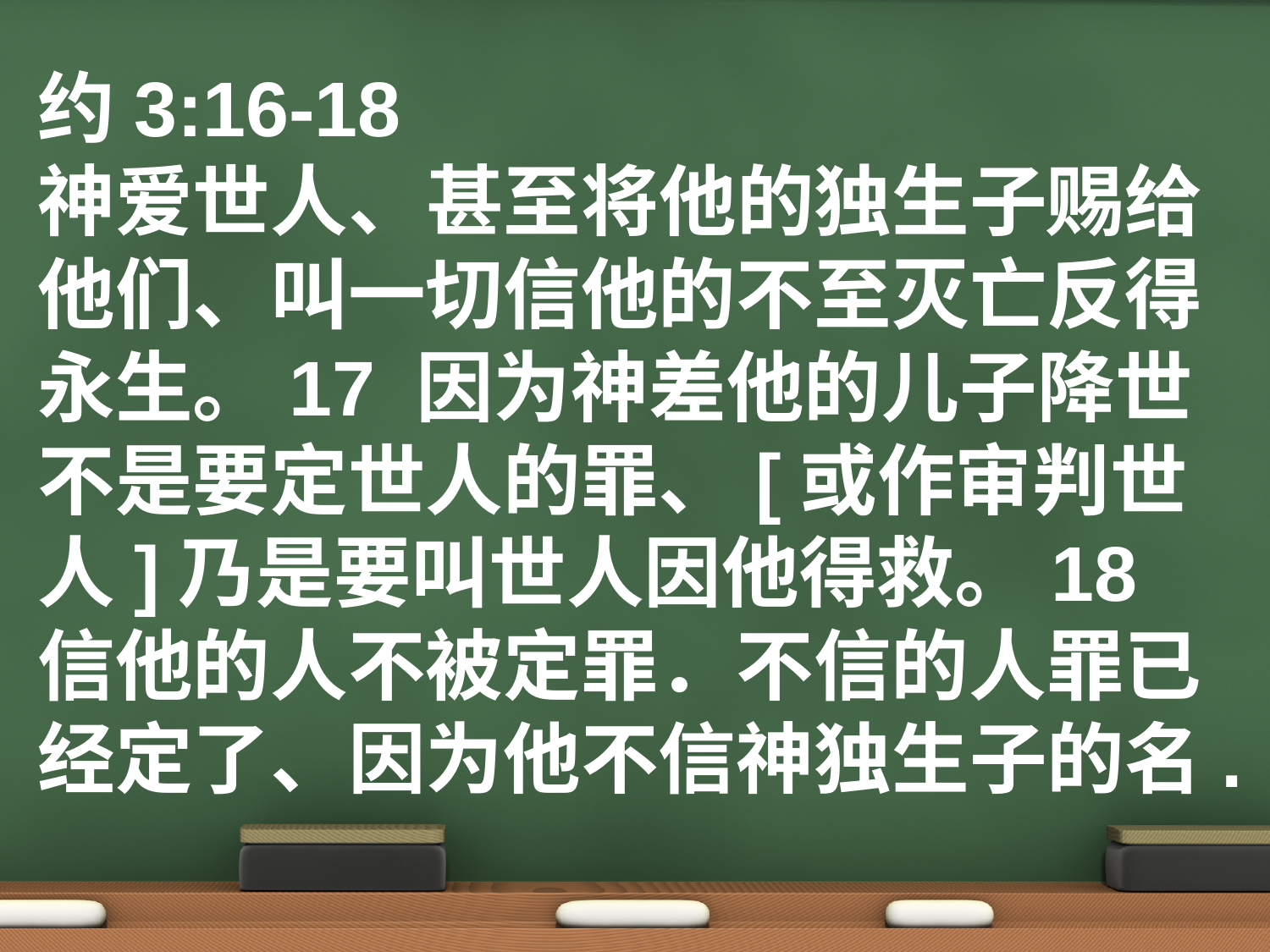

约3:16-18
神爱世人、甚至将他的独生子赐给他们、叫一切信他的不至灭亡反得永生。17 因为神差他的儿子降世不是要定世人的罪、[或作审判世人]乃是要叫世人因他得救。18 信他的人不被定罪．不信的人罪已经定了、因为他不信神独生子的名.